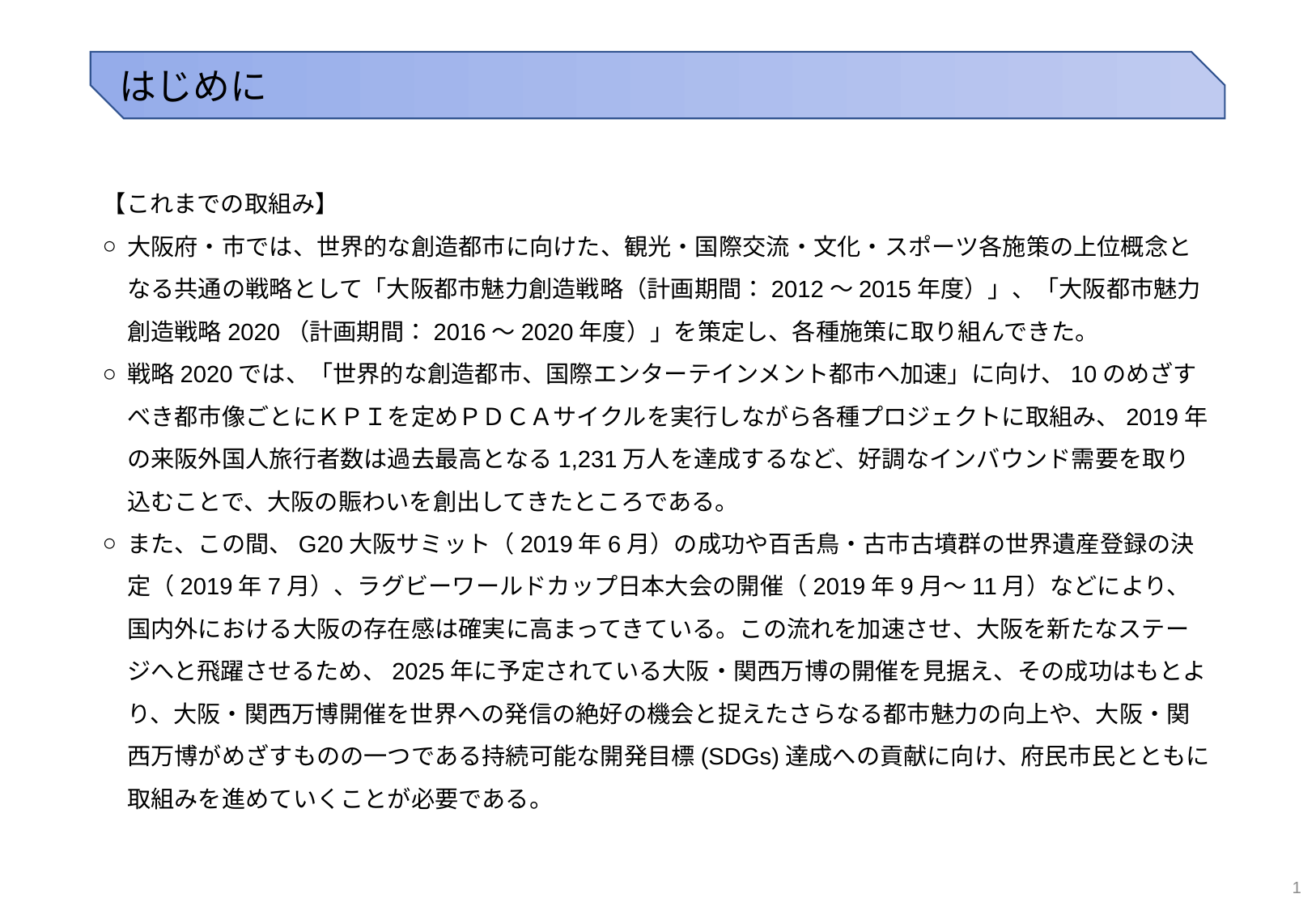

はじめに
【これまでの取組み】
大阪府・市では、世界的な創造都市に向けた、観光・国際交流・文化・スポーツ各施策の上位概念となる共通の戦略として「大阪都市魅力創造戦略（計画期間：2012～2015年度）」、「大阪都市魅力創造戦略2020（計画期間：2016～2020年度）」を策定し、各種施策に取り組んできた。
戦略2020では、「世界的な創造都市、国際エンターテインメント都市へ加速」に向け、10のめざすべき都市像ごとにＫＰＩを定めＰＤＣＡサイクルを実行しながら各種プロジェクトに取組み、2019年の来阪外国人旅行者数は過去最高となる1,231万人を達成するなど、好調なインバウンド需要を取り込むことで、大阪の賑わいを創出してきたところである。
また、この間、G20大阪サミット（2019年6月）の成功や百舌鳥・古市古墳群の世界遺産登録の決定（2019年7月）、ラグビーワールドカップ日本大会の開催（2019年9月～11月）などにより、国内外における大阪の存在感は確実に高まってきている。この流れを加速させ、大阪を新たなステージへと飛躍させるため、2025年に予定されている大阪・関西万博の開催を見据え、その成功はもとより、大阪・関西万博開催を世界への発信の絶好の機会と捉えたさらなる都市魅力の向上や、大阪・関西万博がめざすものの一つである持続可能な開発目標(SDGs)達成への貢献に向け、府民市民とともに取組みを進めていくことが必要である。

1